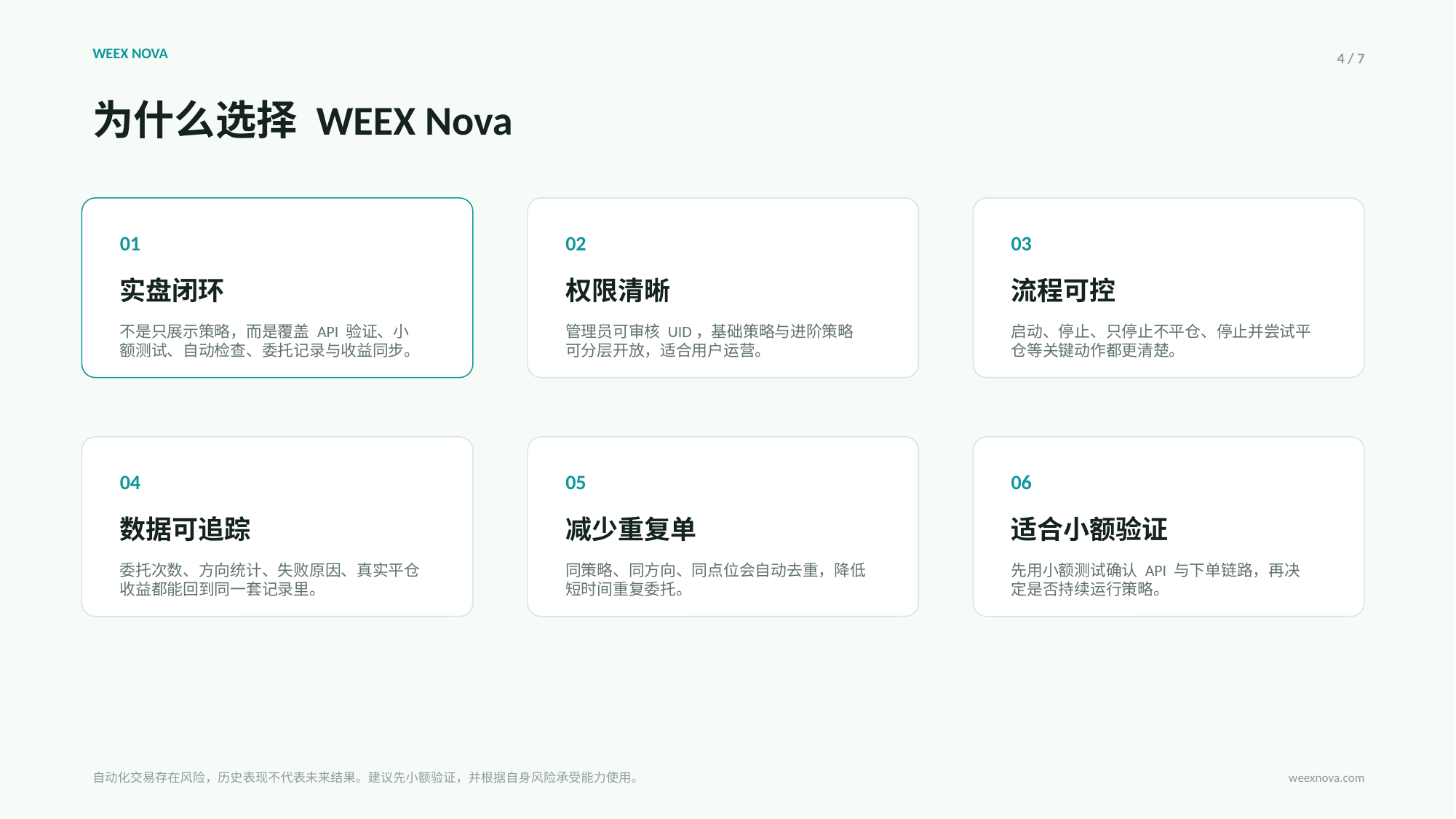

WEEX NOVA
4 / 7
为什么选择 WEEX Nova

01
02
03
实盘闭环
权限清晰
流程可控
不是只展示策略，而是覆盖 API 验证、小额测试、自动检查、委托记录与收益同步。
管理员可审核 UID，基础策略与进阶策略可分层开放，适合用户运营。
启动、停止、只停止不平仓、停止并尝试平仓等关键动作都更清楚。

04
05
06
数据可追踪
减少重复单
适合小额验证
委托次数、方向统计、失败原因、真实平仓收益都能回到同一套记录里。
同策略、同方向、同点位会自动去重，降低短时间重复委托。
先用小额测试确认 API 与下单链路，再决定是否持续运行策略。
自动化交易存在风险，历史表现不代表未来结果。建议先小额验证，并根据自身风险承受能力使用。
weexnova.com